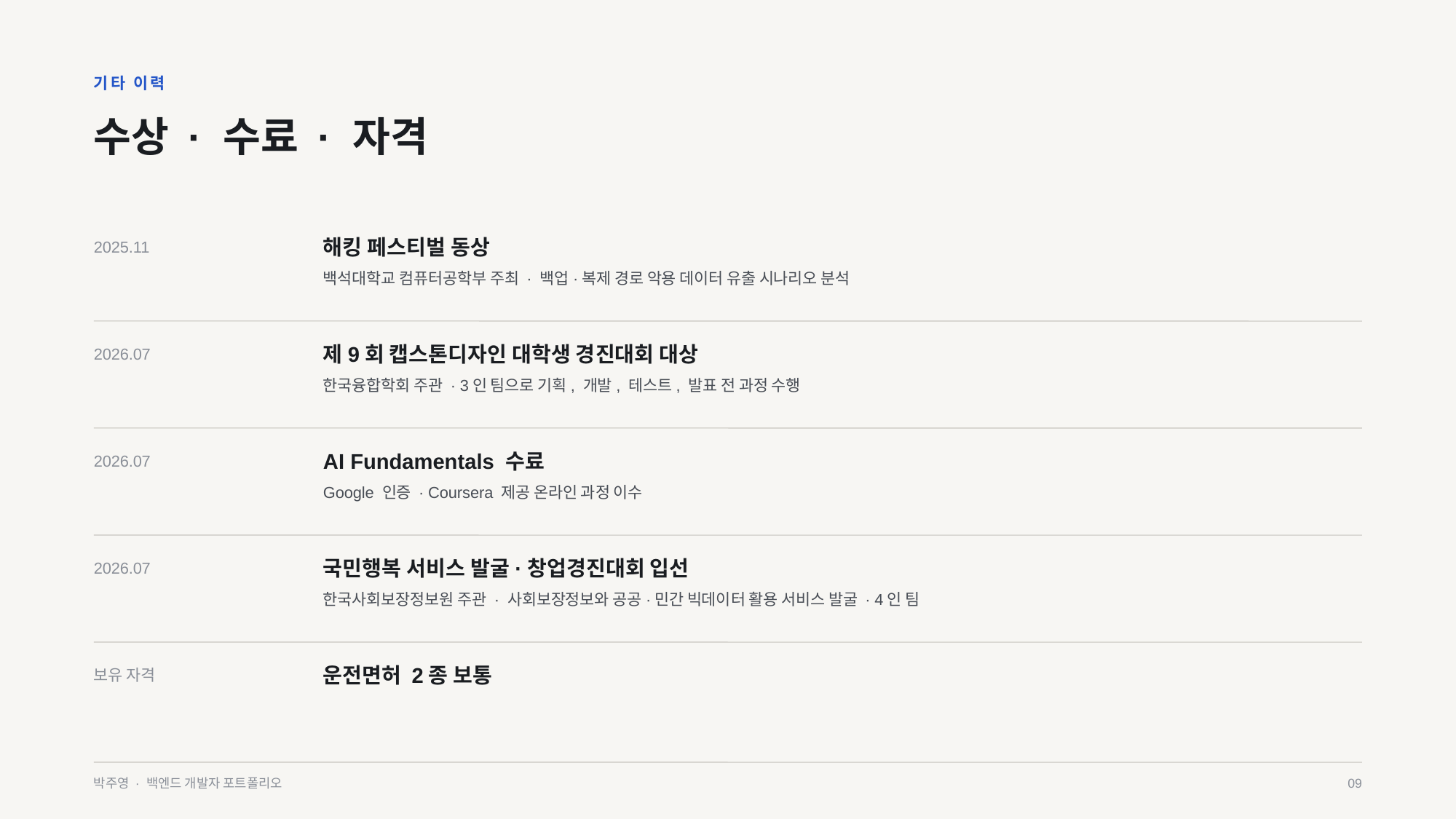

기타 이력
수상 · 수료 · 자격
2025.11
해킹 페스티벌 동상
백석대학교 컴퓨터공학부 주최 · 백업·복제 경로 악용 데이터 유출 시나리오 분석

2026.07
제9회 캡스톤디자인 대학생 경진대회 대상
한국융합학회 주관 · 3인 팀으로 기획, 개발, 테스트, 발표 전 과정 수행

2026.07
AI Fundamentals 수료
Google 인증 · Coursera 제공 온라인 과정 이수

2026.07
국민행복 서비스 발굴·창업경진대회 입선
한국사회보장정보원 주관 · 사회보장정보와 공공·민간 빅데이터 활용 서비스 발굴 · 4인 팀

보유 자격
운전면허 2종 보통

박주영 · 백엔드 개발자 포트폴리오
09